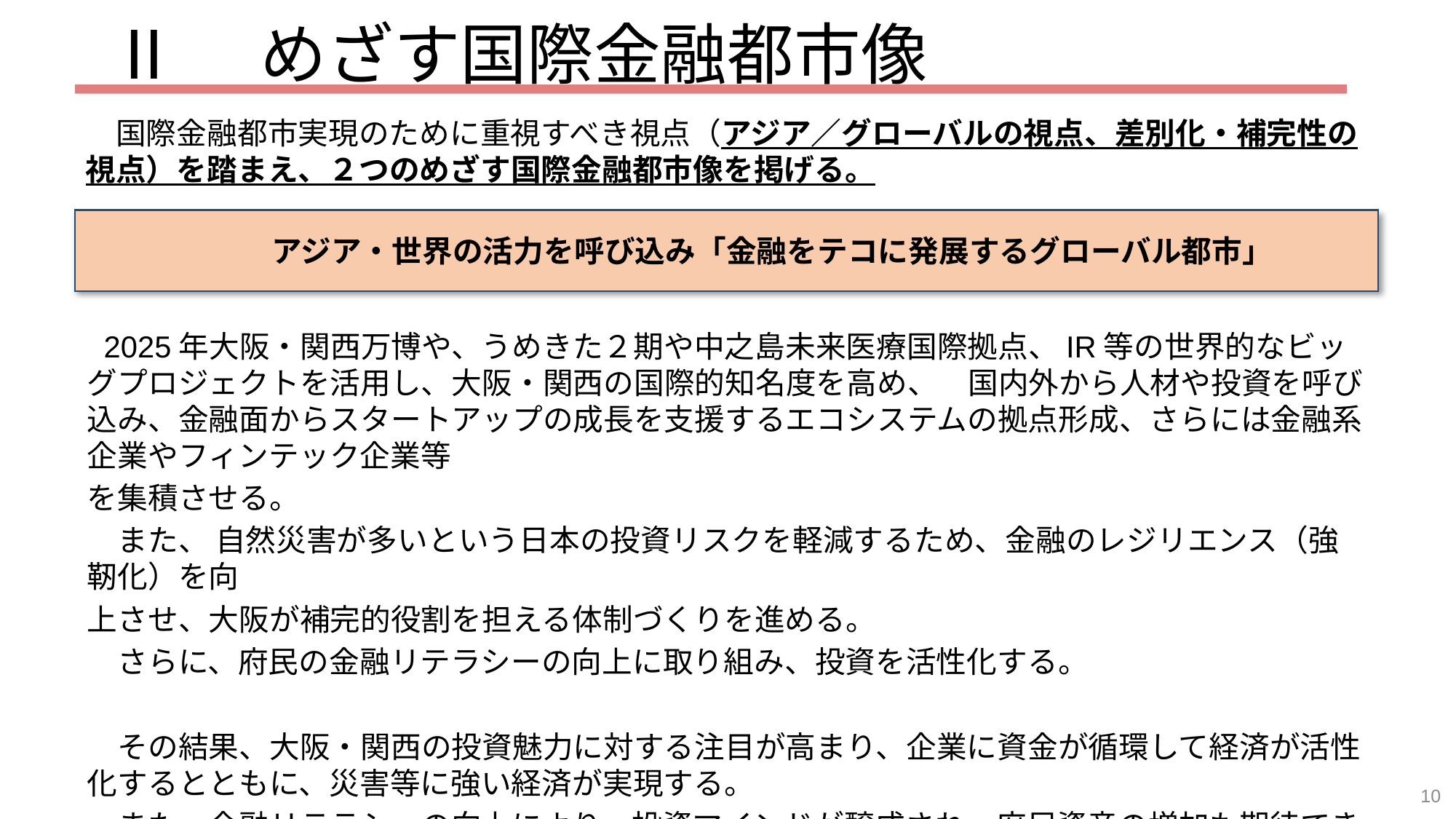

Ⅱ　めざす国際金融都市像
　国際金融都市実現のために重視すべき視点（アジア／グローバルの視点、差別化・補完性の視点）を踏まえ、２つのめざす国際金融都市像を掲げる。
　　　アジア・世界の活力を呼び込み「金融をテコに発展するグローバル都市」

  2025年大阪・関西万博や、うめきた２期や中之島未来医療国際拠点、IR等の世界的なビッグプロジェクトを活用し、大阪・関西の国際的知名度を高め、　国内外から人材や投資を呼び込み、金融面からスタートアップの成長を支援するエコシステムの拠点形成、さらには金融系企業やフィンテック企業等
を集積させる。
　また、 自然災害が多いという日本の投資リスクを軽減するため、金融のレジリエンス（強靭化）を向
上させ、大阪が補完的役割を担える体制づくりを進める。
　さらに、府民の金融リテラシーの向上に取り組み、投資を活性化する。

　その結果、大阪・関西の投資魅力に対する注目が高まり、企業に資金が循環して経済が活性化するとともに、災害等に強い経済が実現する。
　また、金融リテラシーの向上により、投資マインドが醸成され、府民資産の増加も期待できる。
10